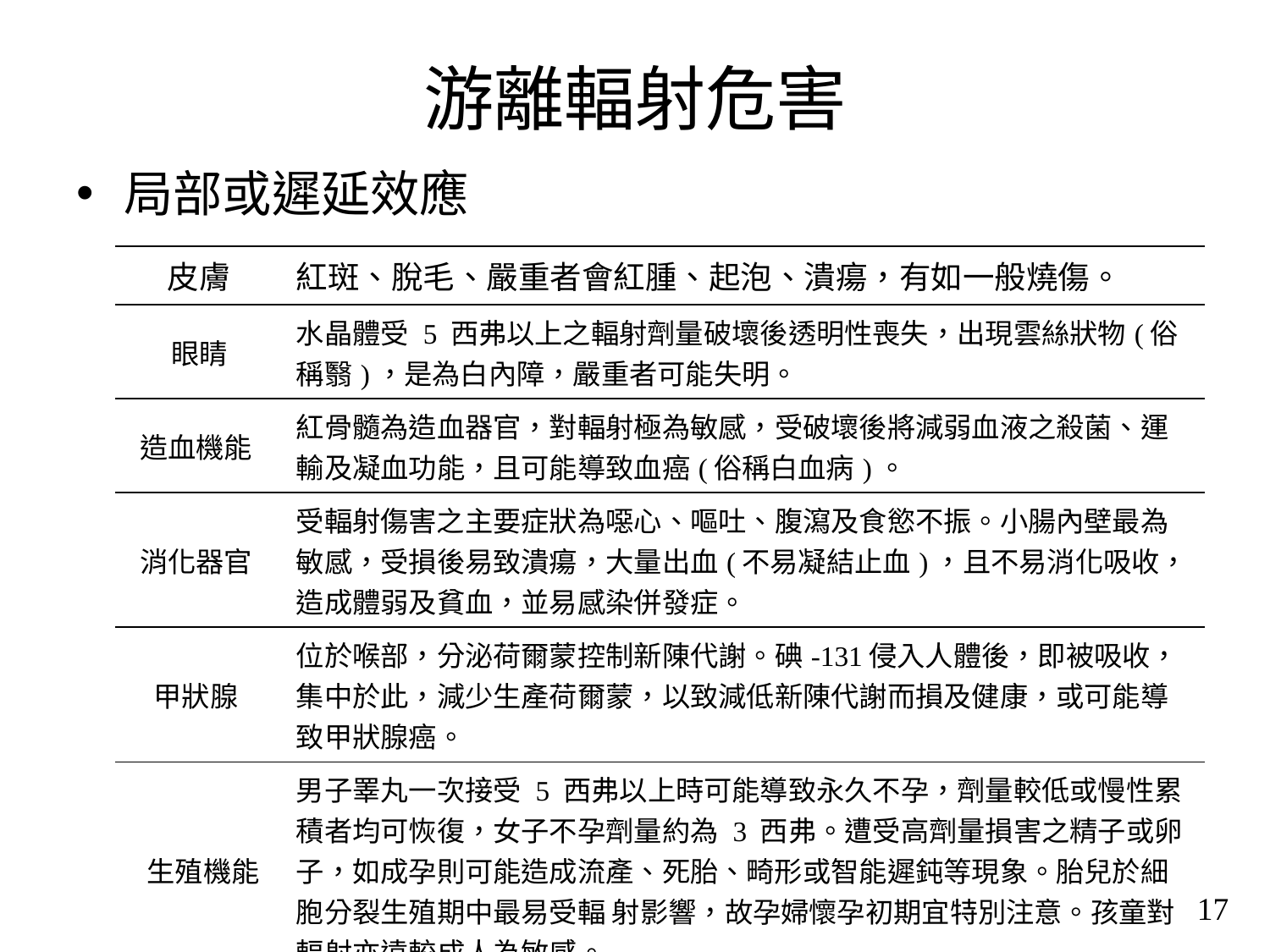

# 游離輻射危害
局部或遲延效應
| 皮膚 | 紅斑、脫毛、嚴重者會紅腫、起泡、潰瘍，有如一般燒傷。 |
| --- | --- |
| 眼睛 | 水晶體受 5 西弗以上之輻射劑量破壞後透明性喪失，出現雲絲狀物(俗稱翳)，是為白內障，嚴重者可能失明。 |
| 造血機能 | 紅骨髓為造血器官，對輻射極為敏感，受破壞後將減弱血液之殺菌、運輸及凝血功能，且可能導致血癌(俗稱白血病)。 |
| 消化器官 | 受輻射傷害之主要症狀為噁心、嘔吐、腹瀉及食慾不振。小腸內壁最為敏感，受損後易致潰瘍，大量出血(不易凝結止血)，且不易消化吸收，造成體弱及貧血，並易感染併發症。 |
| 甲狀腺 | 位於喉部，分泌荷爾蒙控制新陳代謝。碘-131侵入人體後，即被吸收，集中於此，減少生產荷爾蒙，以致減低新陳代謝而損及健康，或可能導致甲狀腺癌。 |
| 生殖機能 | 男子睪丸一次接受 5 西弗以上時可能導致永久不孕，劑量較低或慢性累積者均可恢復，女子不孕劑量約為 3 西弗。遭受高劑量損害之精子或卵子，如成孕則可能造成流產、死胎、畸形或智能遲鈍等現象。胎兒於細胞分裂生殖期中最易受輻 射影響，故孕婦懷孕初期宜特別注意。孩童對輻射亦遠較成人為敏感。 |
17